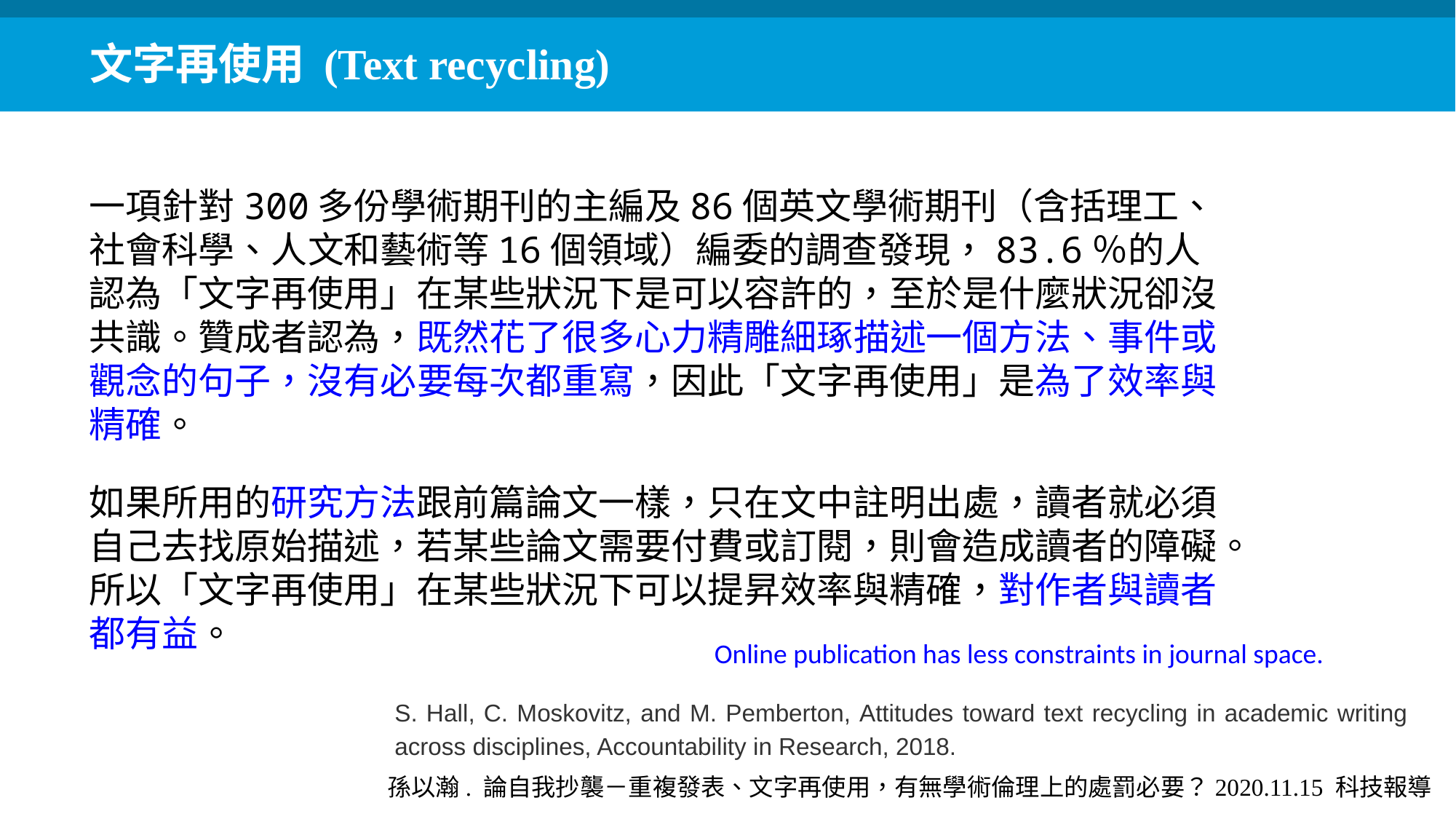

文字再使用 (Text recycling)
一項針對300多份學術期刊的主編及86個英文學術期刊（含括理工、社會科學、人文和藝術等16個領域）編委的調查發現，83.6％的人認為「文字再使用」在某些狀況下是可以容許的，至於是什麼狀況卻沒共識。贊成者認為，既然花了很多心力精雕細琢描述一個方法、事件或觀念的句子，沒有必要每次都重寫，因此「文字再使用」是為了效率與精確。
如果所用的研究方法跟前篇論文一樣，只在文中註明出處，讀者就必須自己去找原始描述，若某些論文需要付費或訂閱，則會造成讀者的障礙。所以「文字再使用」在某些狀況下可以提昇效率與精確，對作者與讀者都有益。
Online publication has less constraints in journal space.
S. Hall, C. Moskovitz, and M. Pemberton, Attitudes toward text recycling in academic writing across disciplines, Accountability in Research, 2018.
孫以瀚. 論自我抄襲－重複發表、文字再使用，有無學術倫理上的處罰必要？2020.11.15 科技報導